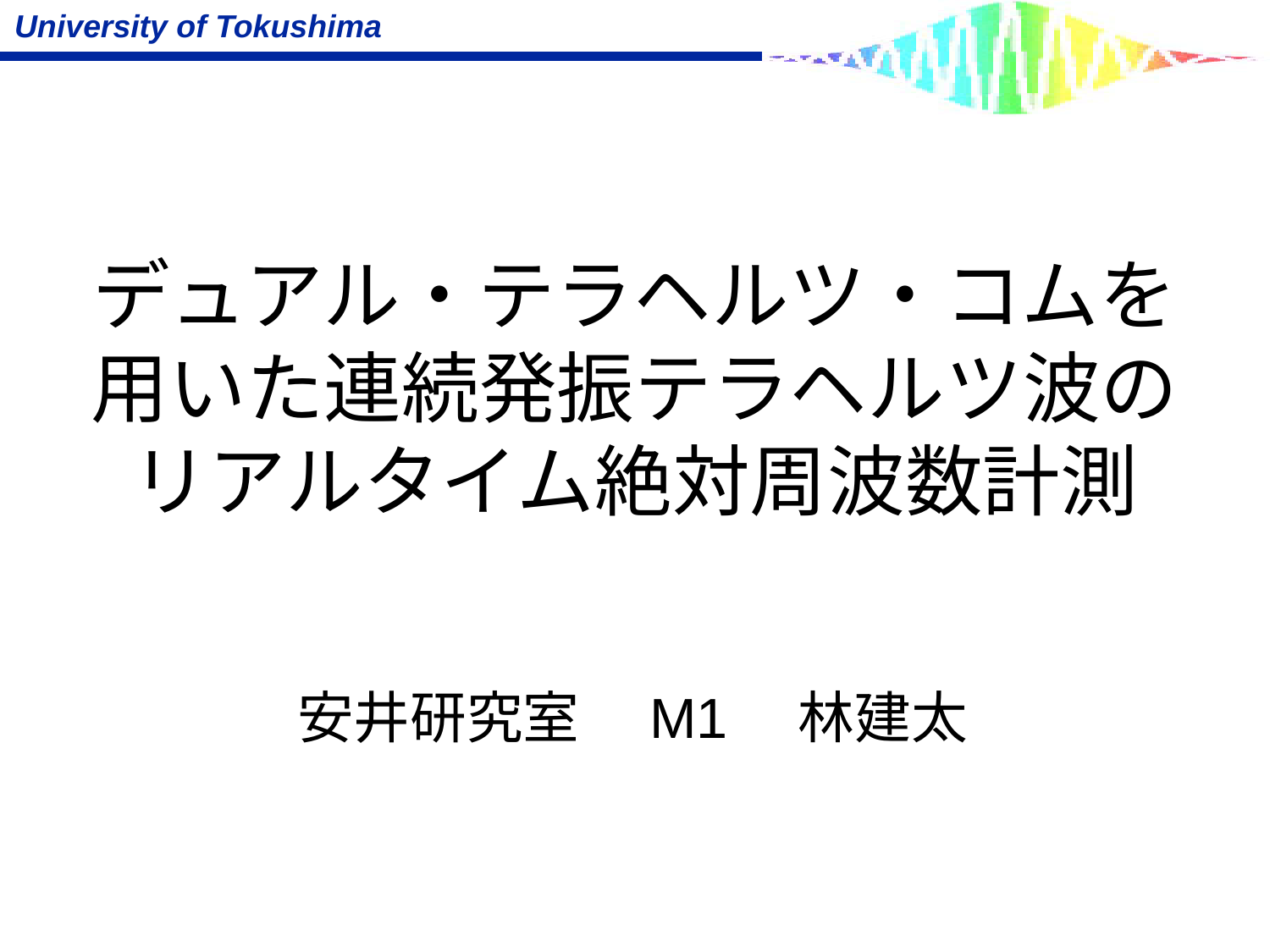

# デュアル・テラヘルツ・コムを用いた連続発振テラヘルツ波のリアルタイム絶対周波数計測
安井研究室　M1　林建太